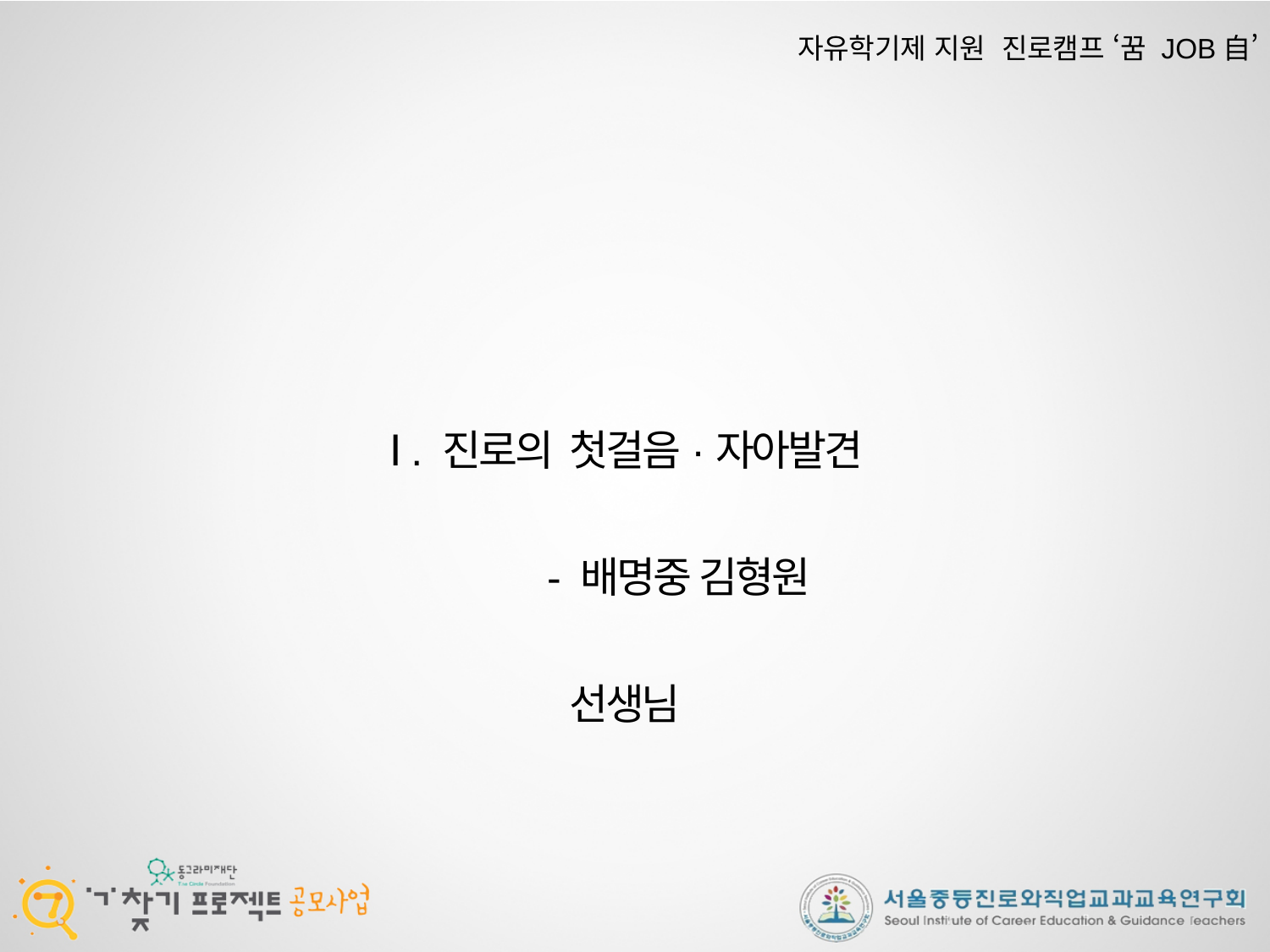

# 자유학기제 지원  진로캠프 ‘꿈 JOB自’
Ⅰ . 진로의  첫걸음·자아발견           - 배명중 김형원 선생님